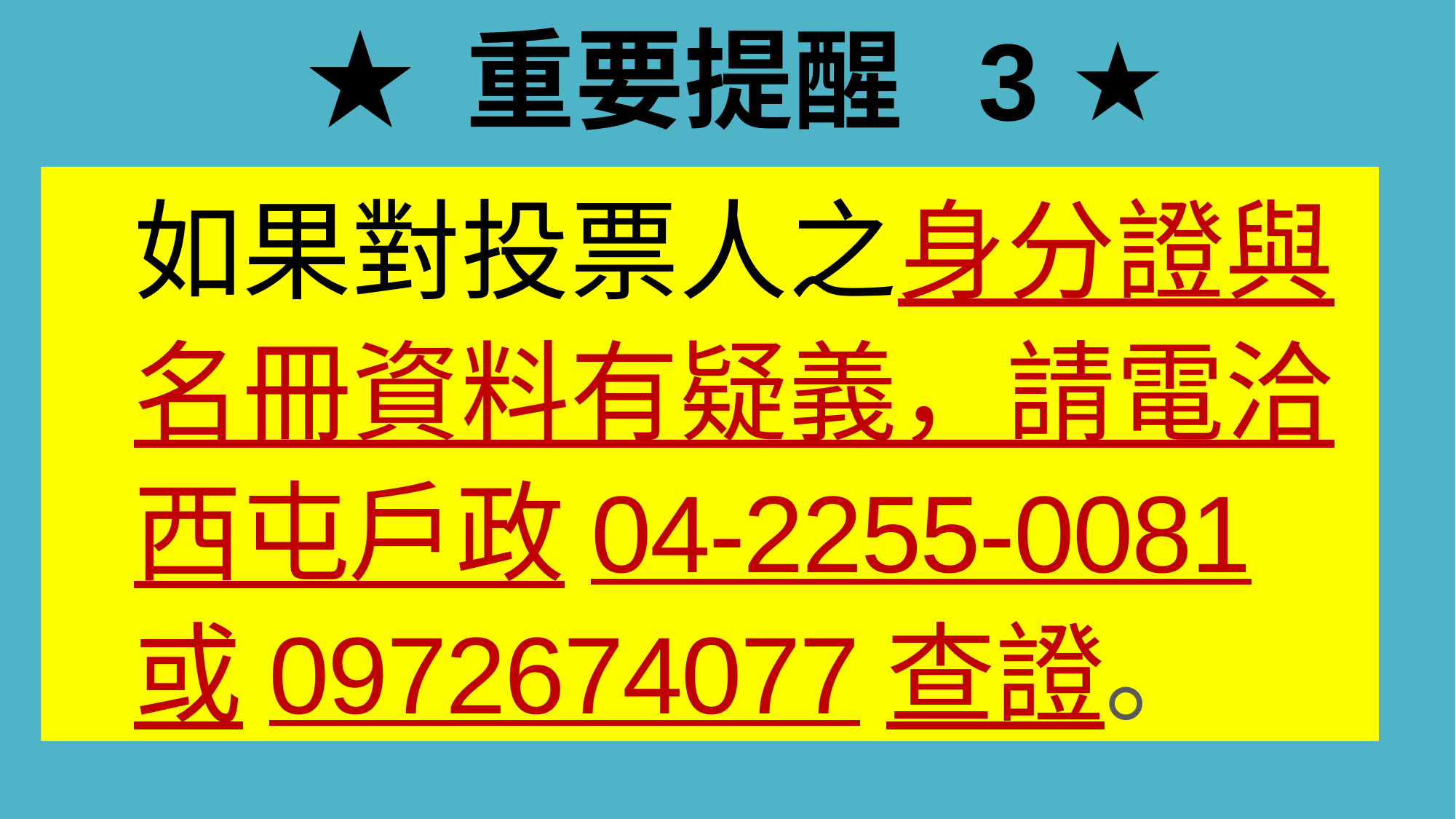

★ 重要提醒  3 ★
如果對投票人之身分證與名冊資料有疑義，請電洽西屯戶政04-2255-0081或0972674077查證。